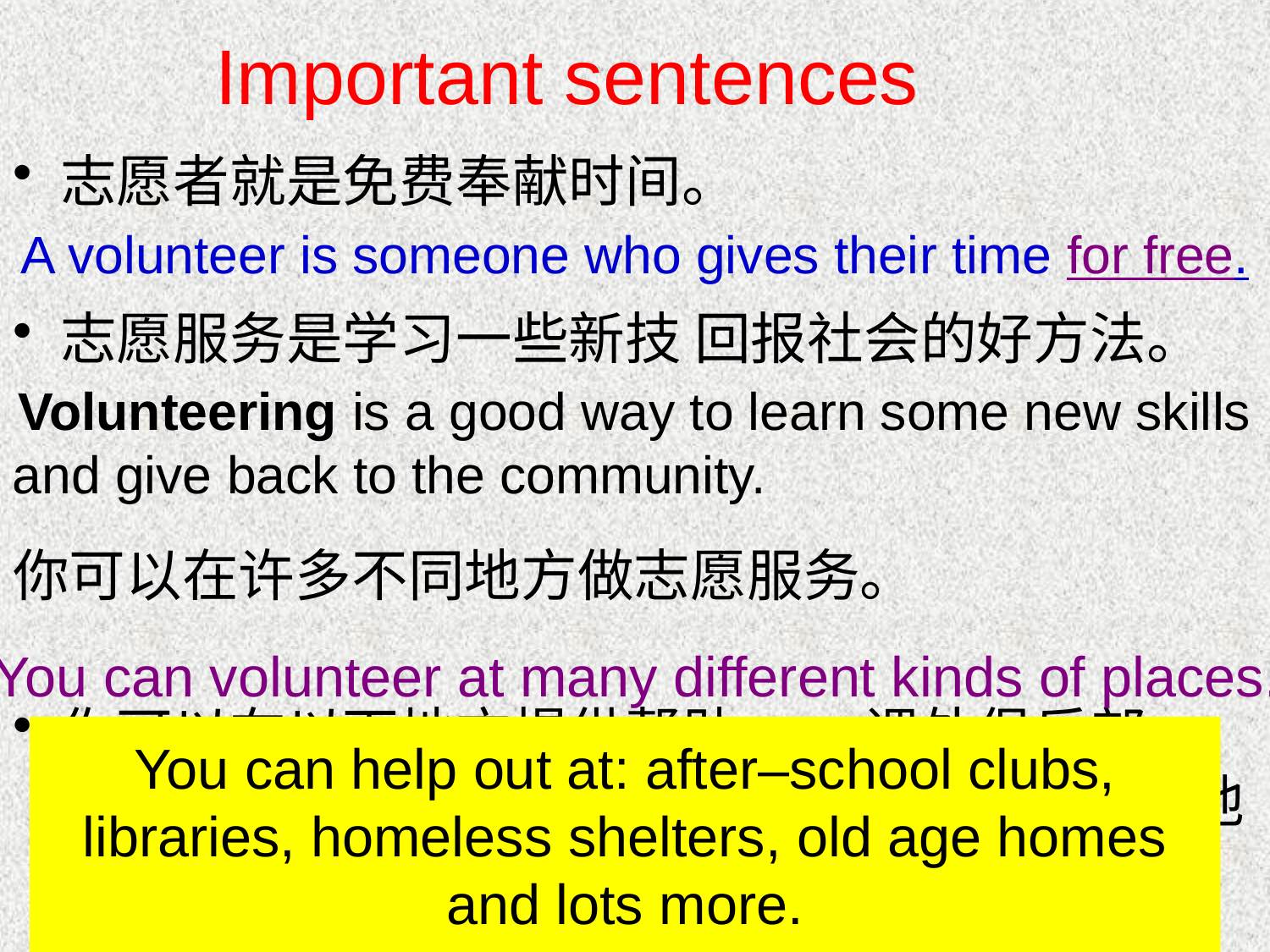

Important sentences
志愿者就是免费奉献时间。

志愿服务是学习一些新技 回报社会的好方法。

你可以在许多不同地方做志愿服务。

你可以在以下地方提供帮助 ——课外俱乐部、图书馆、无家者收容所、老年之家及 更多其|他地方。
A volunteer is someone who gives their time for free.
Volunteering is a good way to learn some new skills
and give back to the community.
You can volunteer at many different kinds of places.
You can help out at: after–school clubs, libraries, homeless shelters, old age homes and lots more.